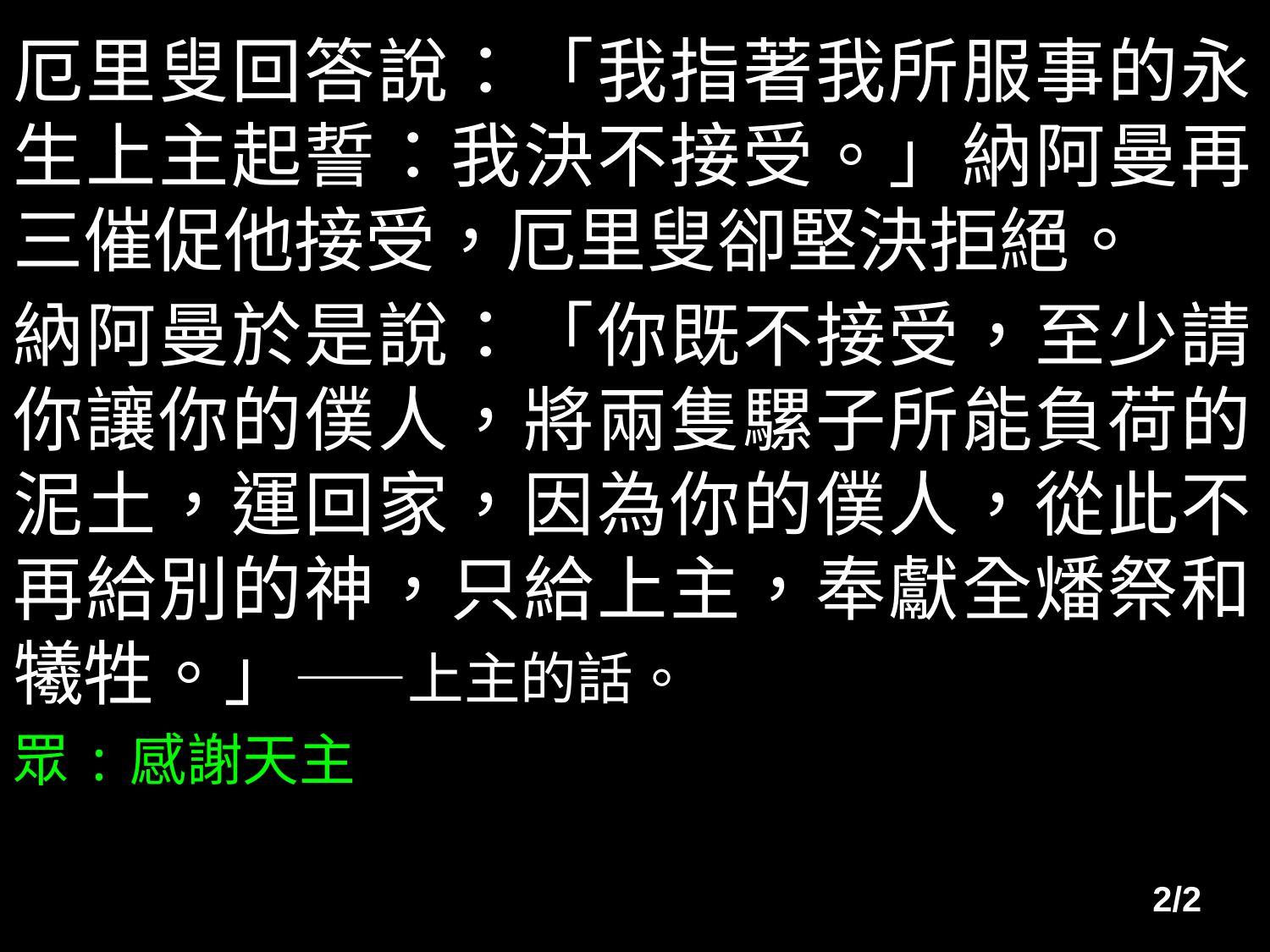

厄里叟回答說：「我指著我所服事的永生上主起誓：我決不接受。」納阿曼再三催促他接受，厄里叟卻堅決拒絕。
納阿曼於是說：「你既不接受，至少請你讓你的僕人，將兩隻騾子所能負荷的泥土，運回家，因為你的僕人，從此不再給別的神，只給上主，奉獻全燔祭和犧牲。」——上主的話。
眾:感謝天主

2/2